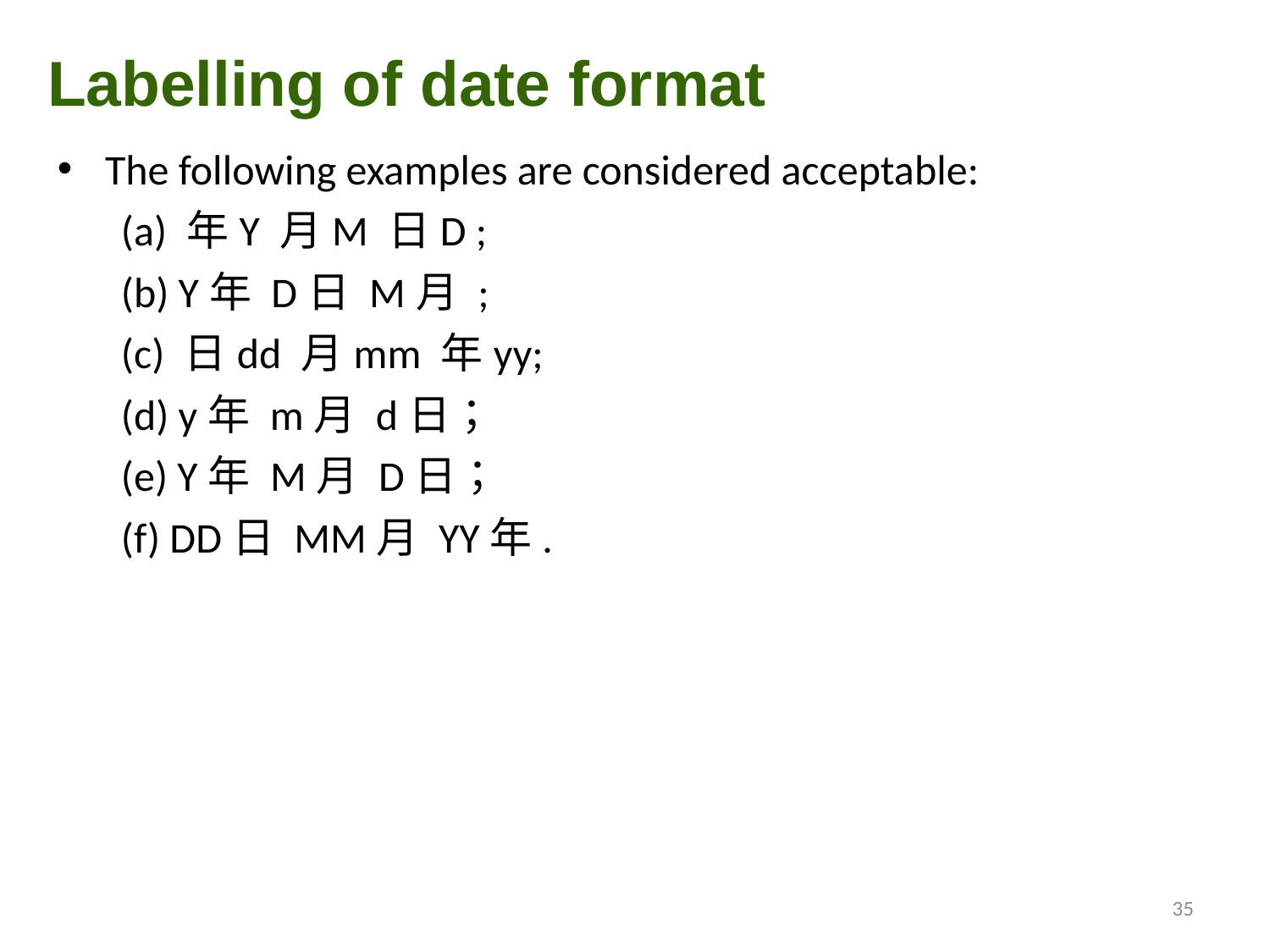

Labelling of date format
The following examples are considered acceptable:
(a) 年Y 月M 日D ;
(b) Y年 D日 M月 ;
(c) 日dd 月mm 年yy;
(d) y年 m月 d日；
(e) Y年 M月 D日；
(f) DD日 MM月 YY年.
35